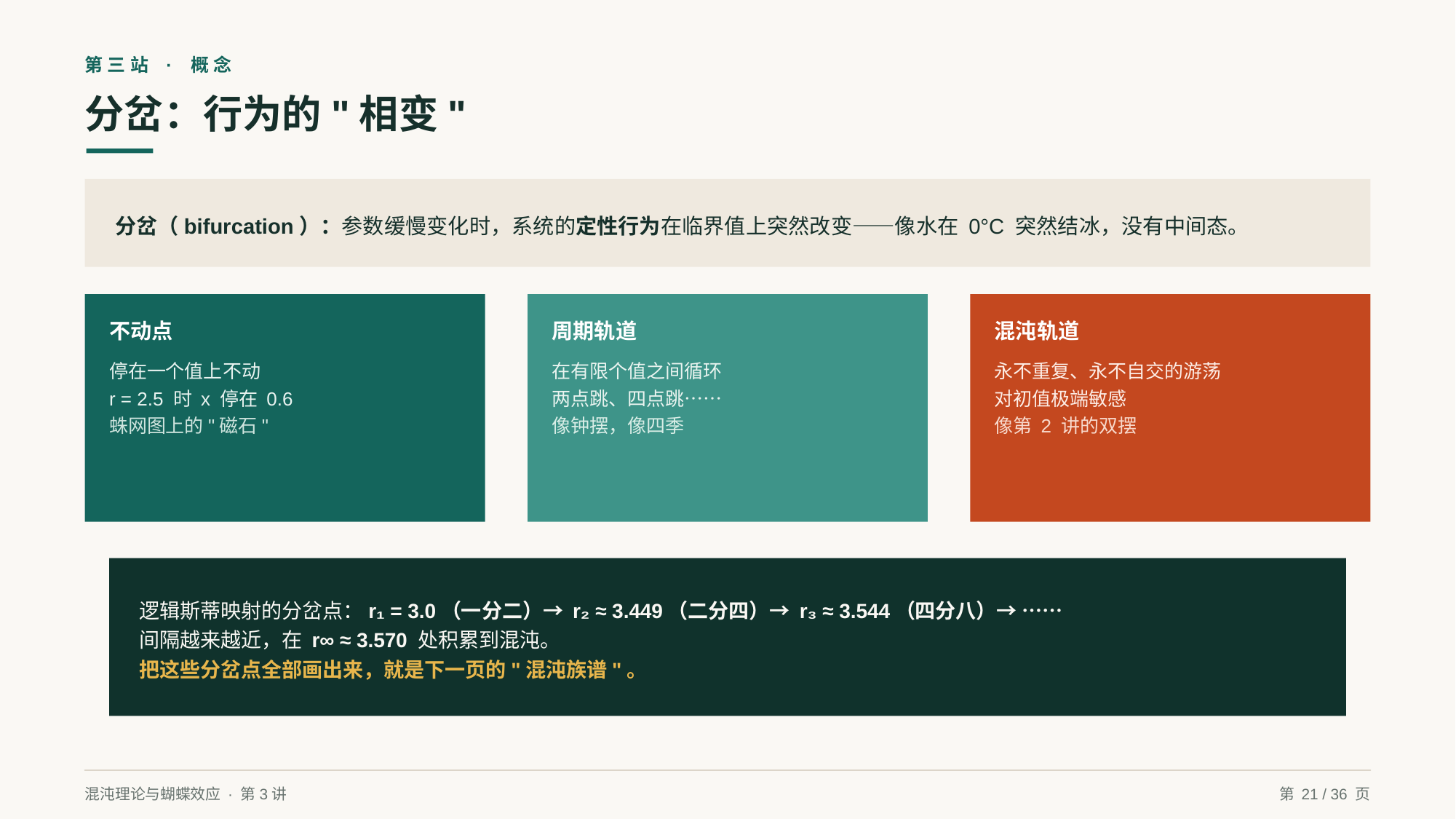

第三站 · 概念
分岔：行为的"相变"

分岔（bifurcation）：参数缓慢变化时，系统的定性行为在临界值上突然改变——像水在 0°C 突然结冰，没有中间态。

不动点
停在一个值上不动
r = 2.5 时 x 停在 0.6
蛛网图上的"磁石"
周期轨道
在有限个值之间循环
两点跳、四点跳……
像钟摆，像四季
混沌轨道
永不重复、永不自交的游荡
对初值极端敏感
像第 2 讲的双摆

逻辑斯蒂映射的分岔点：r₁ = 3.0（一分二）→ r₂ ≈ 3.449（二分四）→ r₃ ≈ 3.544（四分八）→ ……
间隔越来越近，在 r∞ ≈ 3.570 处积累到混沌。
把这些分岔点全部画出来，就是下一页的"混沌族谱"。

混沌理论与蝴蝶效应 · 第3讲
第 21 / 36 页